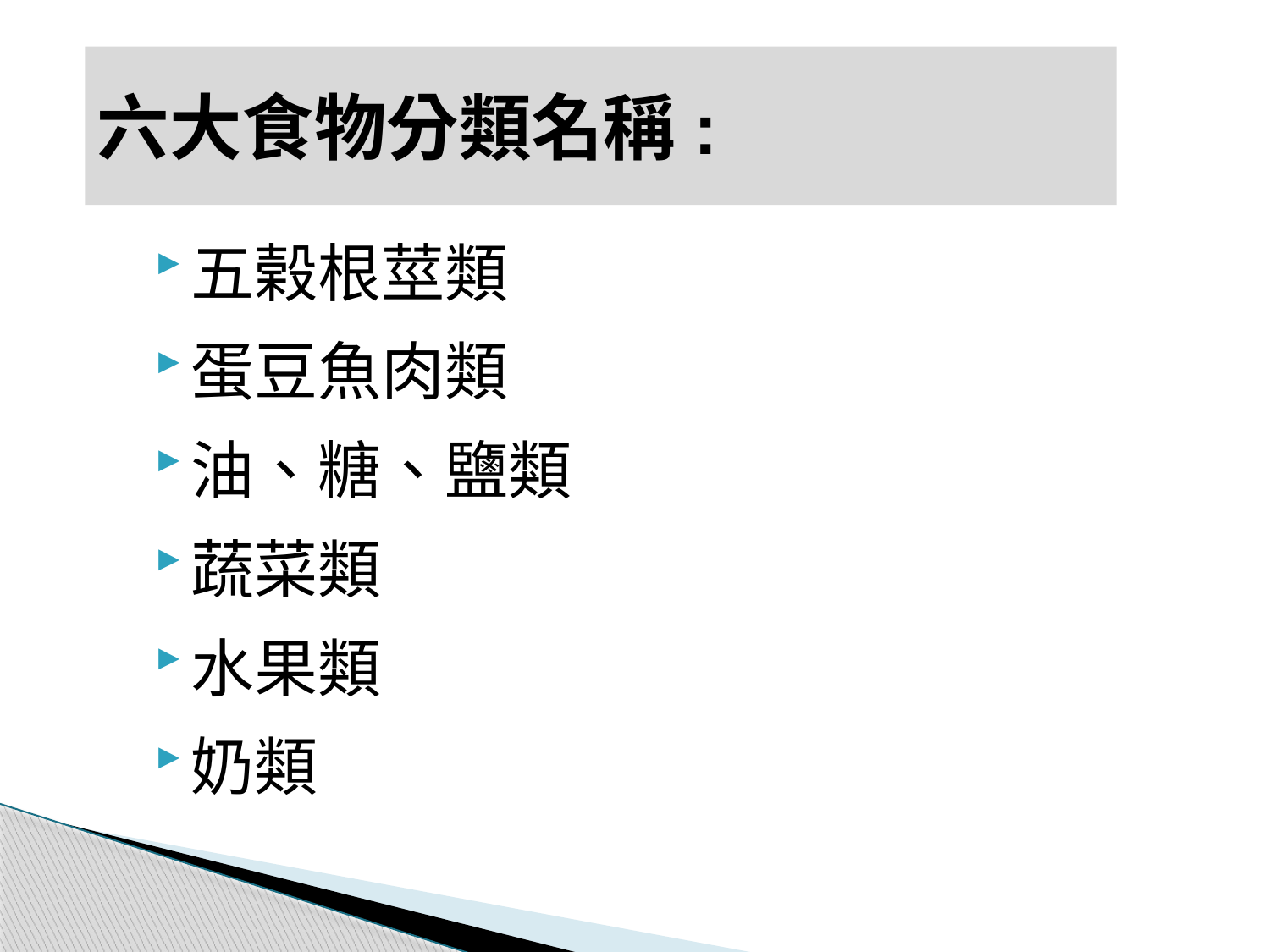

# 六大食物分類名稱:
五榖根莖類
蛋豆魚肉類
油、糖、鹽類
蔬菜類
水果類
奶類